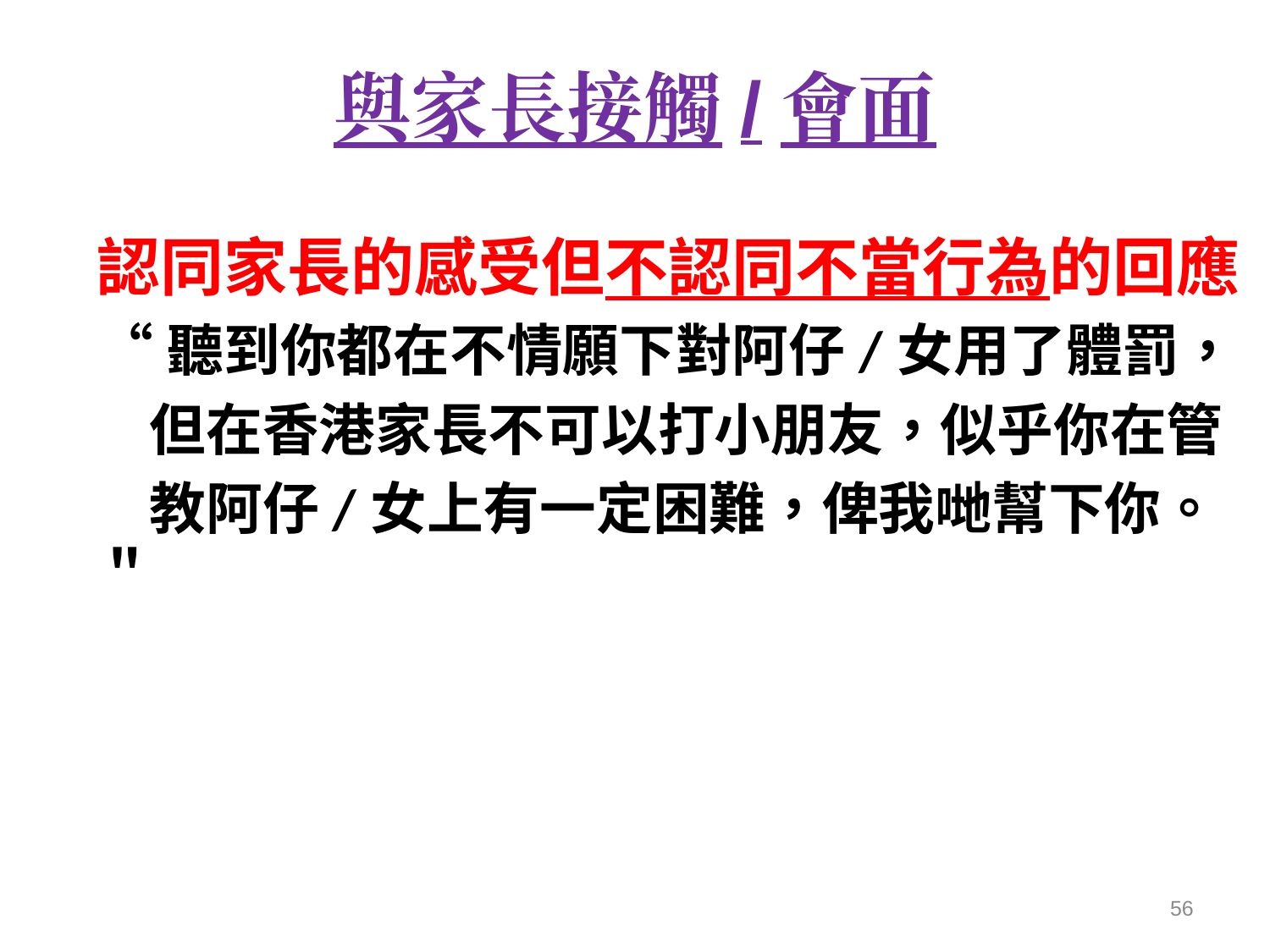

# 與家長接觸/會面
認同家長的感受但不認同不當行為的回應
“聽到你都在不情願下對阿仔/女用了體罰，
   但在香港家長不可以打小朋友，似乎你在管
   教阿仔/女上有一定困難，俾我哋幫下你。＂

56